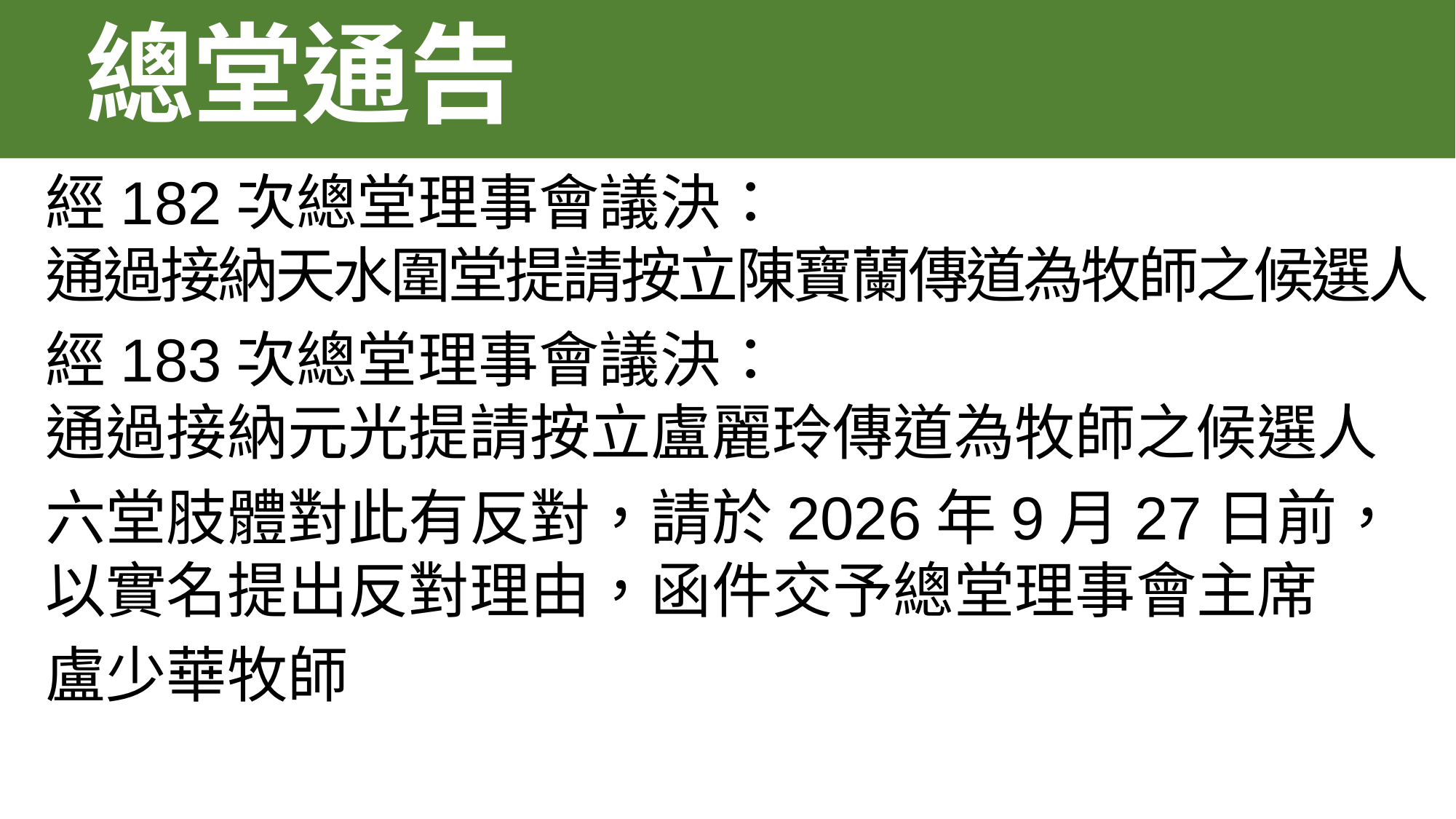

總堂通告
經182次總堂理事會議決：
通過接納天水圍堂提請按立陳寶蘭傳道為牧師之候選人
經183次總堂理事會議決：
通過接納元光提請按立盧麗玲傳道為牧師之候選人
六堂肢體對此有反對，請於2026年9月27日前，以實名提出反對理由，函件交予總堂理事會主席
盧少華牧師